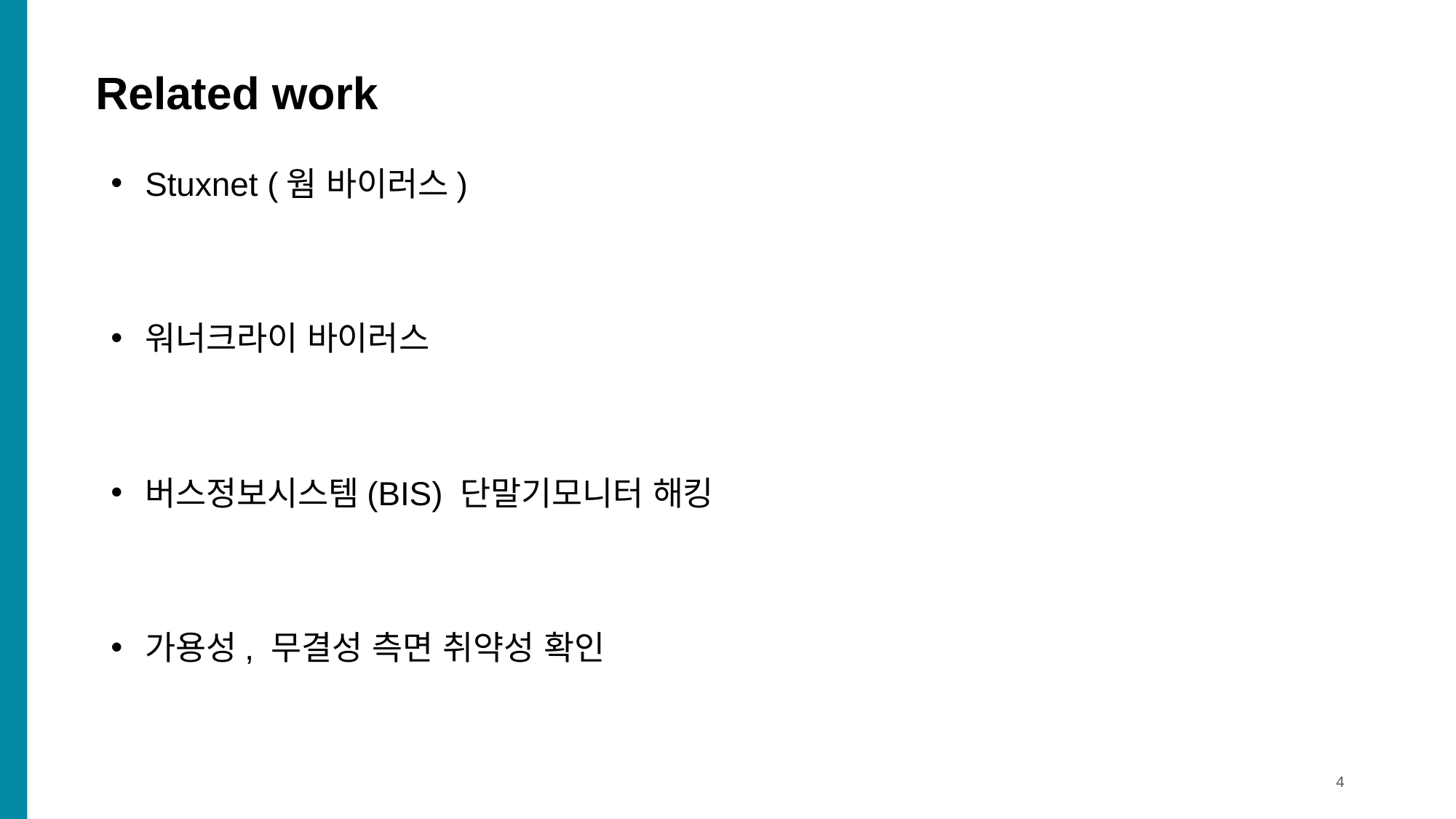

# Related work
Stuxnet (웜 바이러스)

워너크라이 바이러스

버스정보시스템(BIS) 단말기모니터 해킹

가용성, 무결성 측면 취약성 확인
4